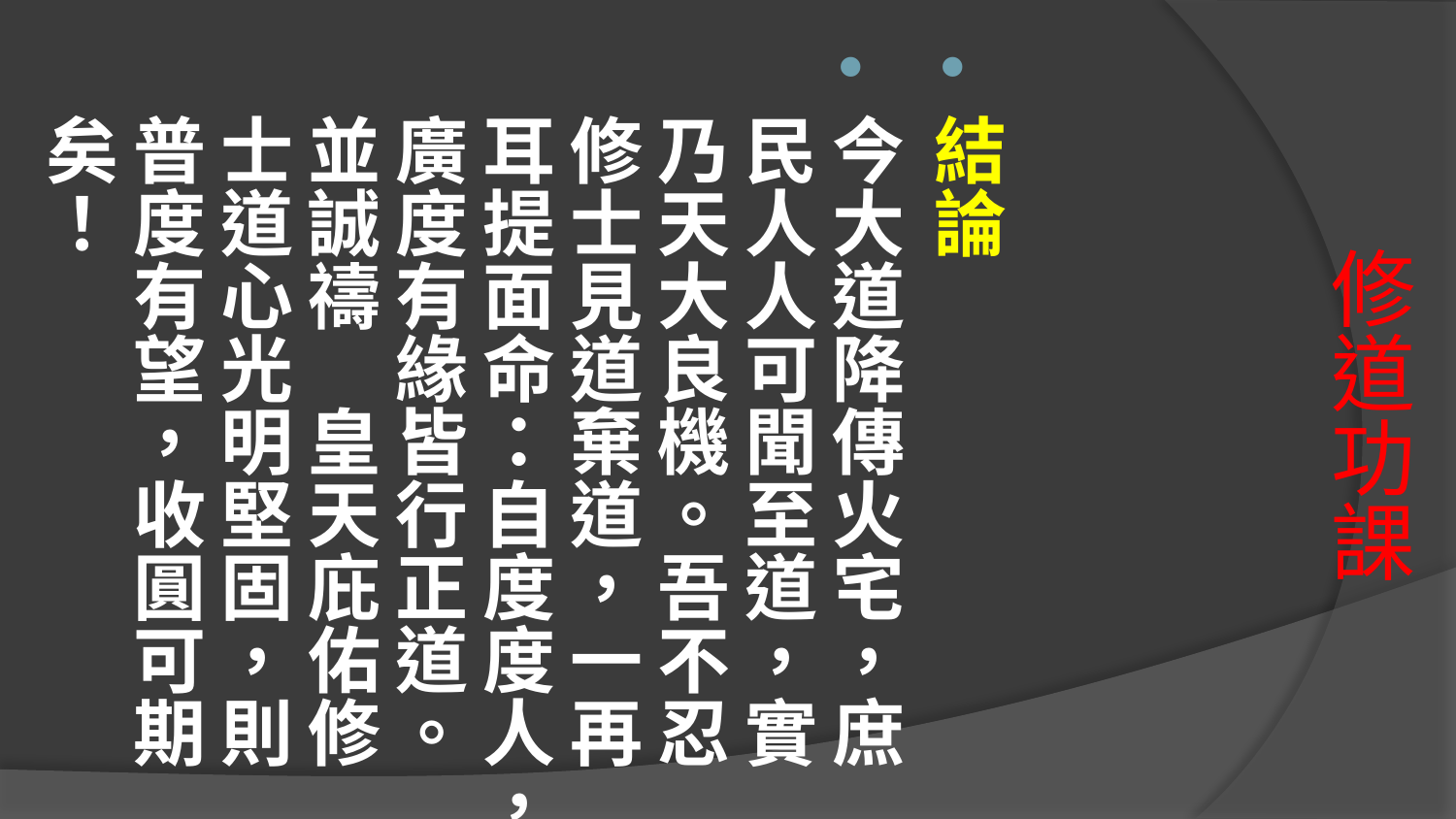

結論
今大道降傳火宅，庶民人人可聞至道，實乃天大良機。吾不忍修士見道棄道，一再耳提面命：自度度人，廣度有緣皆行正道。並誠禱　皇天庇佑修士道心光明堅固，則普度有望，收圓可期矣！
# 修道功課